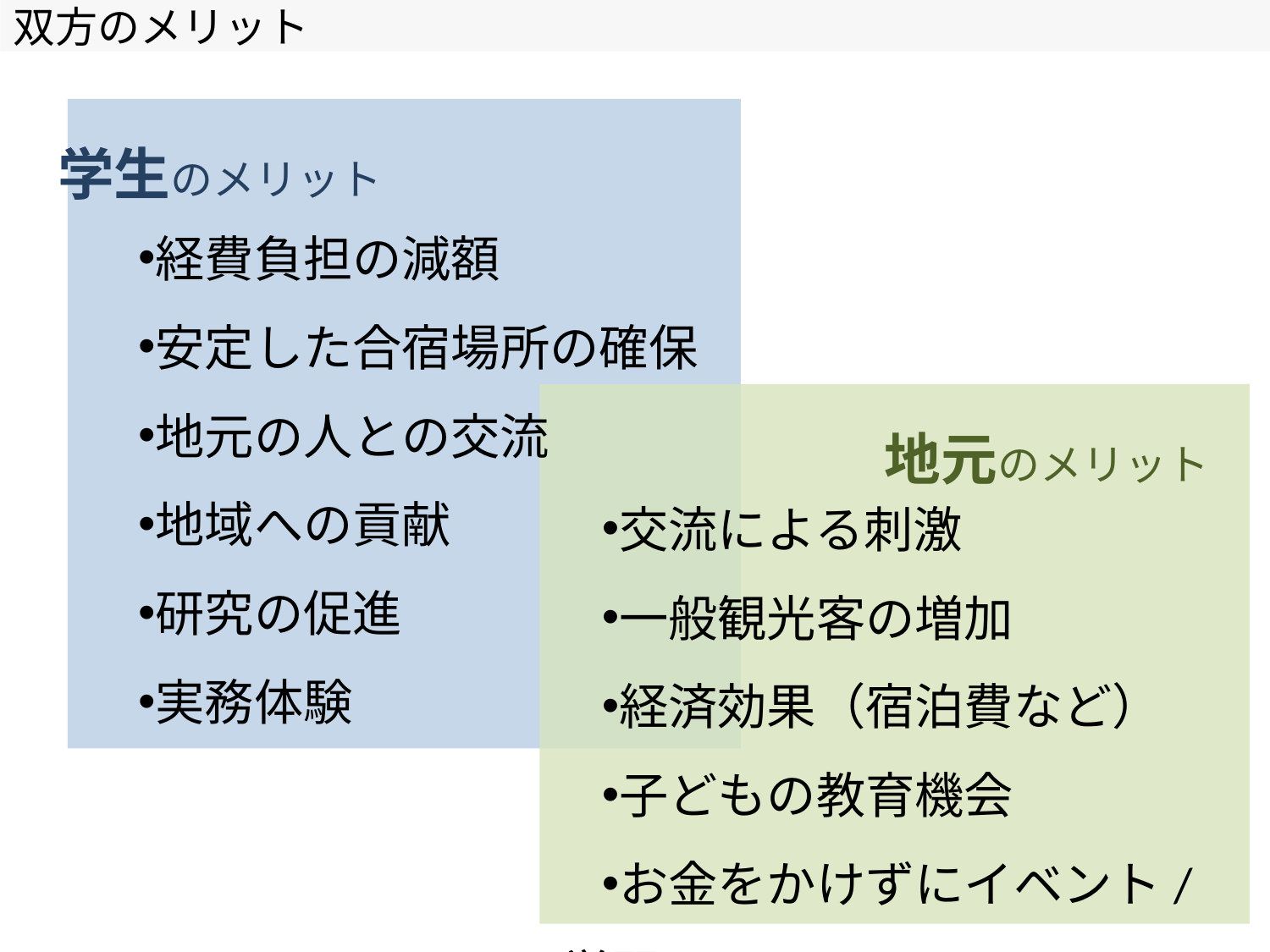

双方のメリット
学生のメリット

経費負担の減額
安定した合宿場所の確保
地元の人との交流
地域への貢献
研究の促進
実務体験

地元のメリット
交流による刺激
一般観光客の増加
経済効果（宿泊費など）
子どもの教育機会
お金をかけずにイベント/ 学習